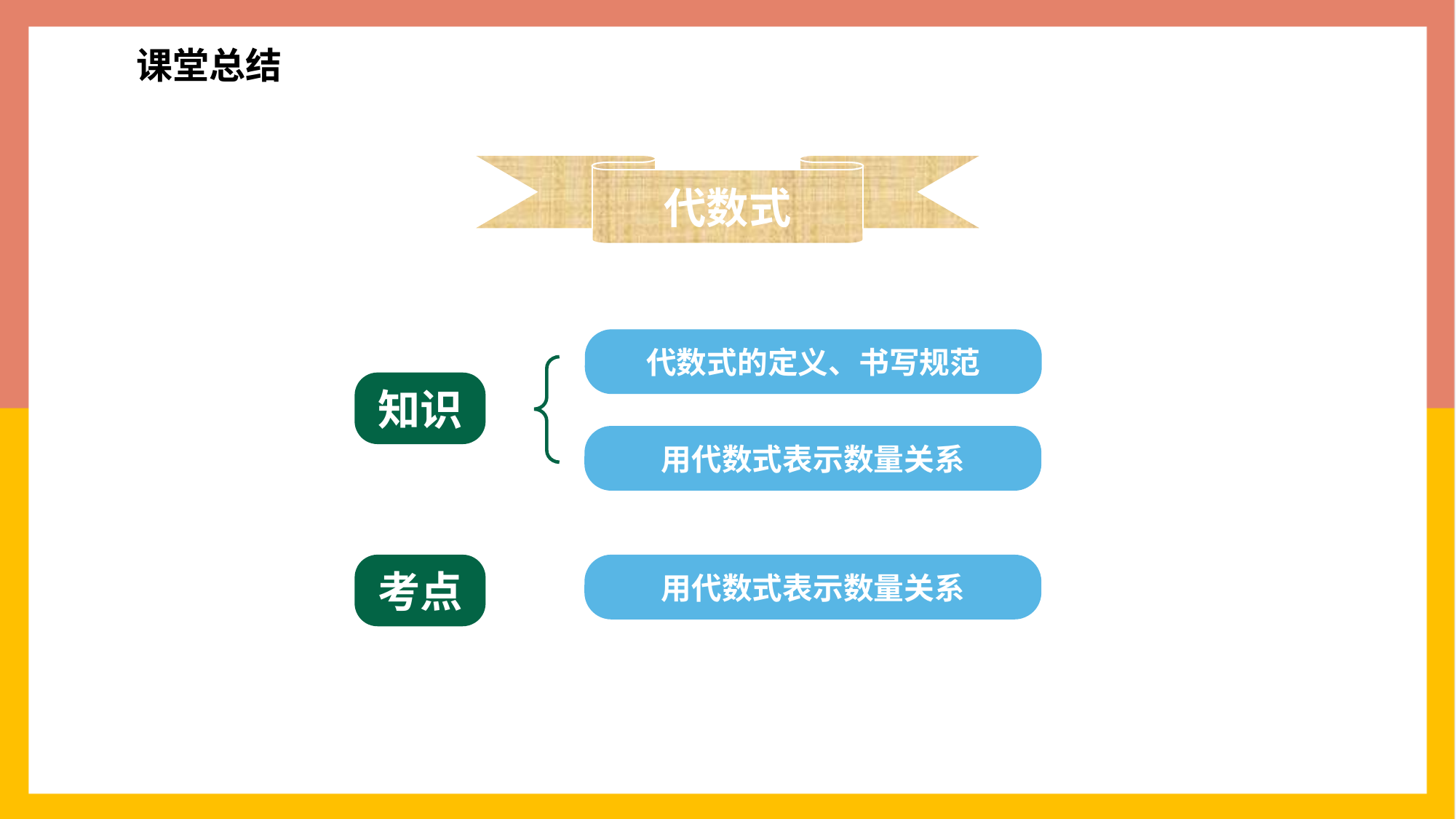

课堂总结
代数式
代数式的定义、书写规范

知识
用代数式表示数量关系
考点
用代数式表示数量关系